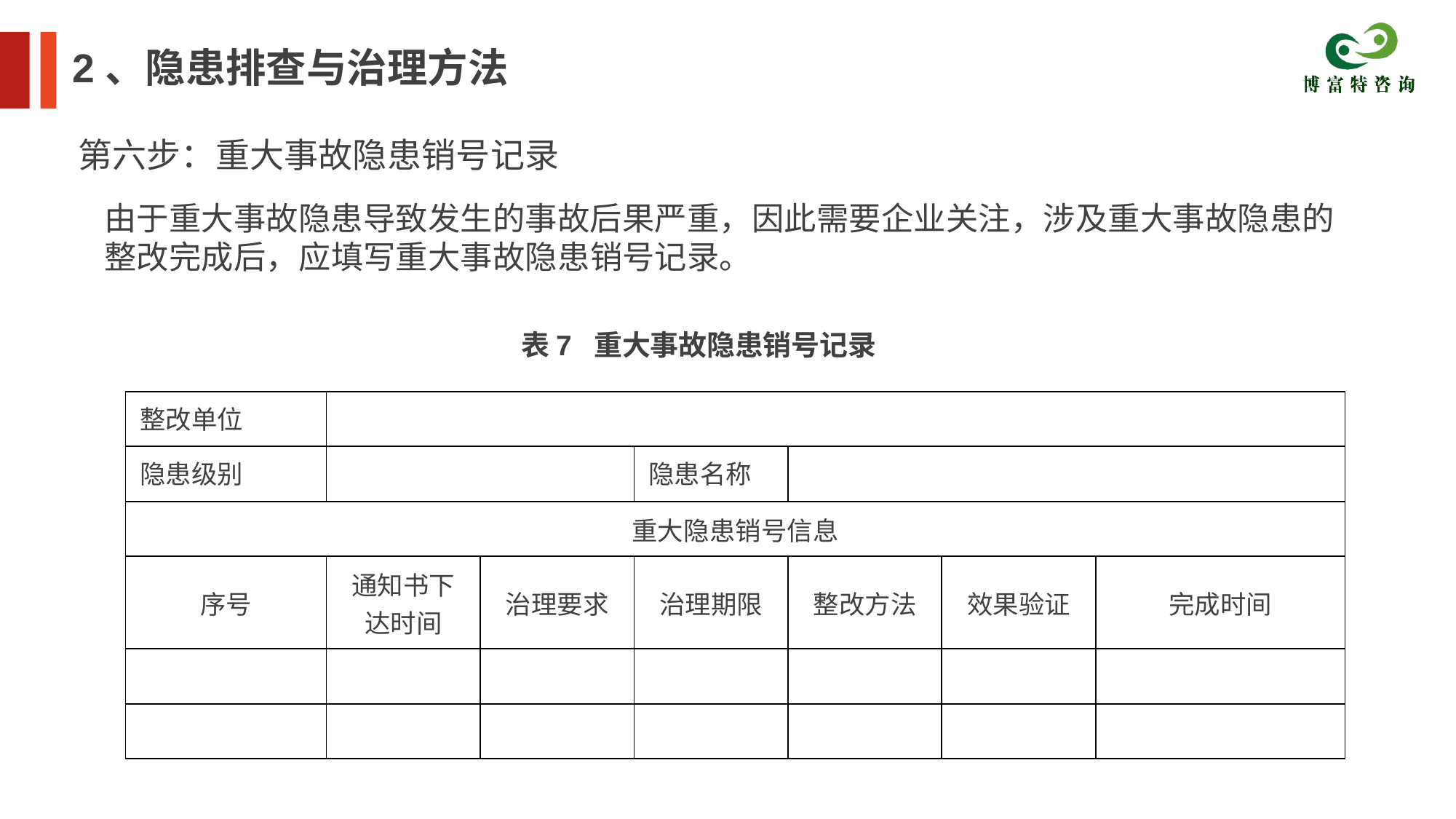

2、隐患排查与治理方法
第六步：重大事故隐患销号记录
由于重大事故隐患导致发生的事故后果严重，因此需要企业关注，涉及重大事故隐患的整改完成后，应填写重大事故隐患销号记录。
表7  重大事故隐患销号记录
| 整改单位 |  |  |  |  |  |  |
| --- | --- | --- | --- | --- | --- | --- |
| 隐患级别 |  |  | 隐患名称 |  |  |  |
| 重大隐患销号信息 |  |  |  |  |  |  |
| 序号 | 通知书下达时间 | 治理要求 | 治理期限 | 整改方法 | 效果验证 | 完成时间 |
|  |  |  |  |  |  |  |
|  |  |  |  |  |  |  |